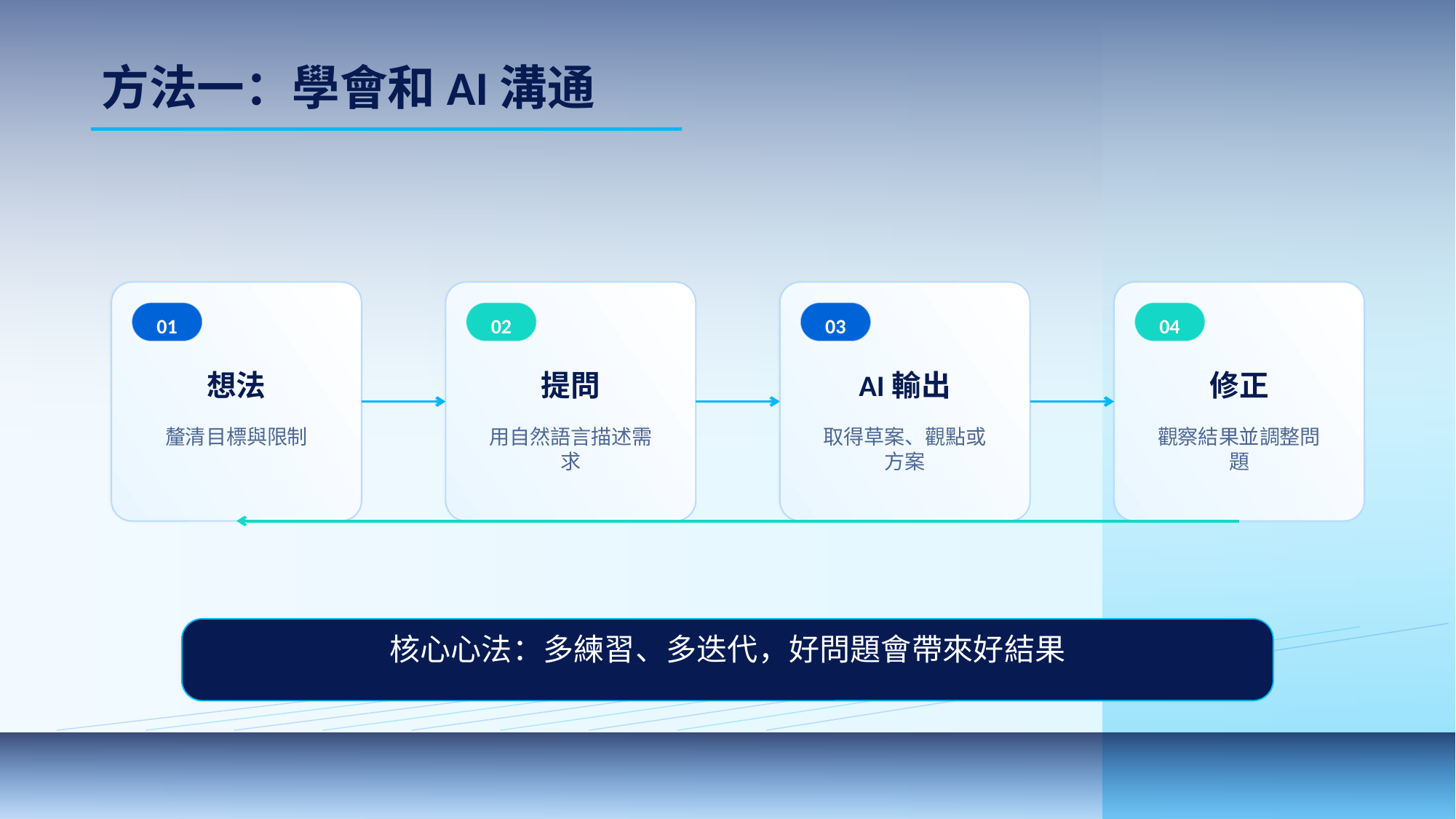

方法一：學會和AI溝通

01
02
03
04
想法
提問
AI輸出
修正
釐清目標與限制
用自然語言描述需求
取得草案、觀點或方案
觀察結果並調整問題
核心心法：多練習、多迭代，好問題會帶來好結果